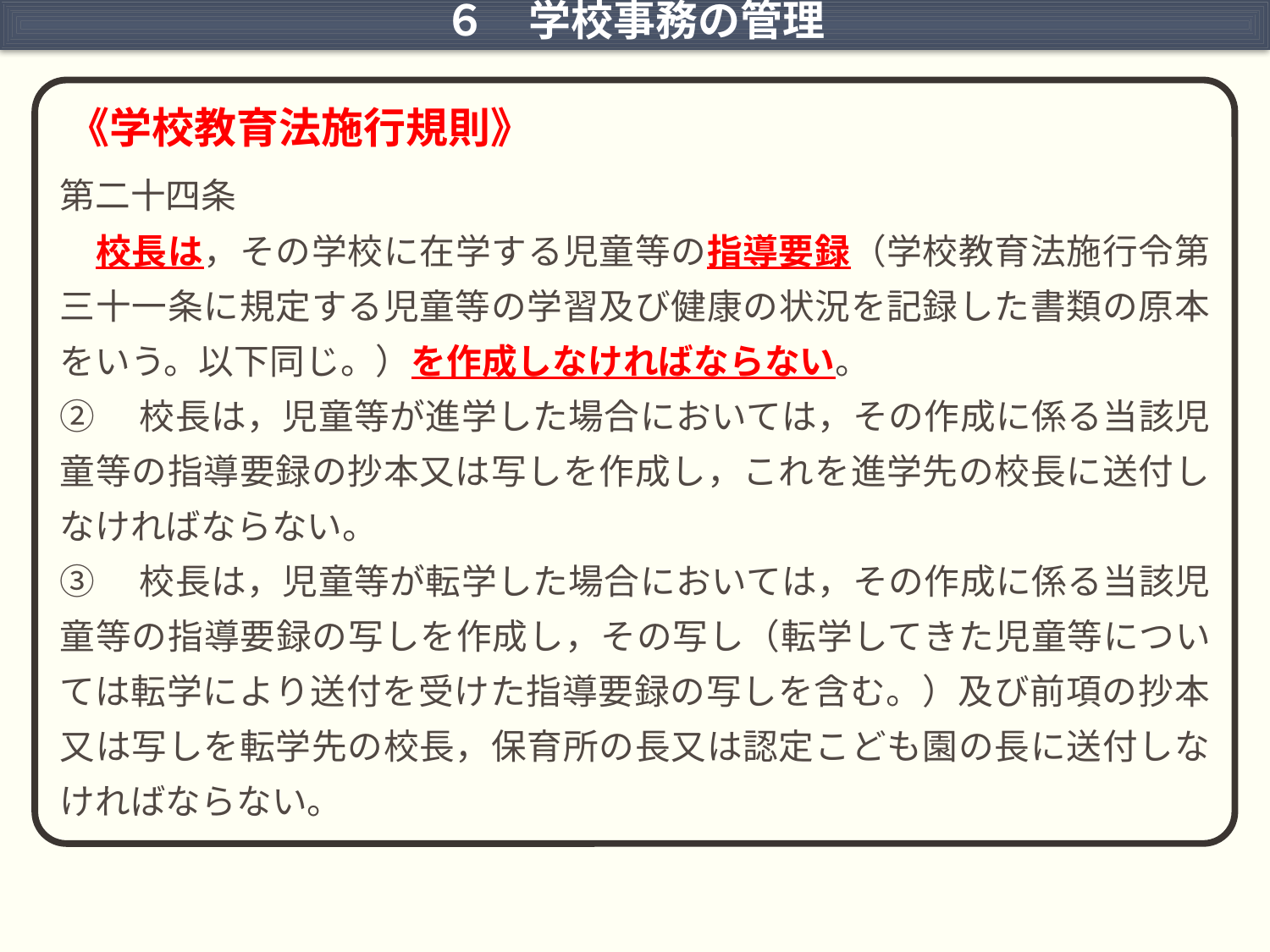

６　学校事務の管理

 《学校教育法施行規則》
第二十四条
　校長は，その学校に在学する児童等の指導要録（学校教育法施行令第三十一条に規定する児童等の学習及び健康の状況を記録した書類の原本をいう。以下同じ。）を作成しなければならない。
②　校長は，児童等が進学した場合においては，その作成に係る当該児童等の指導要録の抄本又は写しを作成し，これを進学先の校長に送付しなければならない。
③　校長は，児童等が転学した場合においては，その作成に係る当該児童等の指導要録の写しを作成し，その写し（転学してきた児童等については転学により送付を受けた指導要録の写しを含む。）及び前項の抄本又は写しを転学先の校長，保育所の長又は認定こども園の長に送付しなければならない。